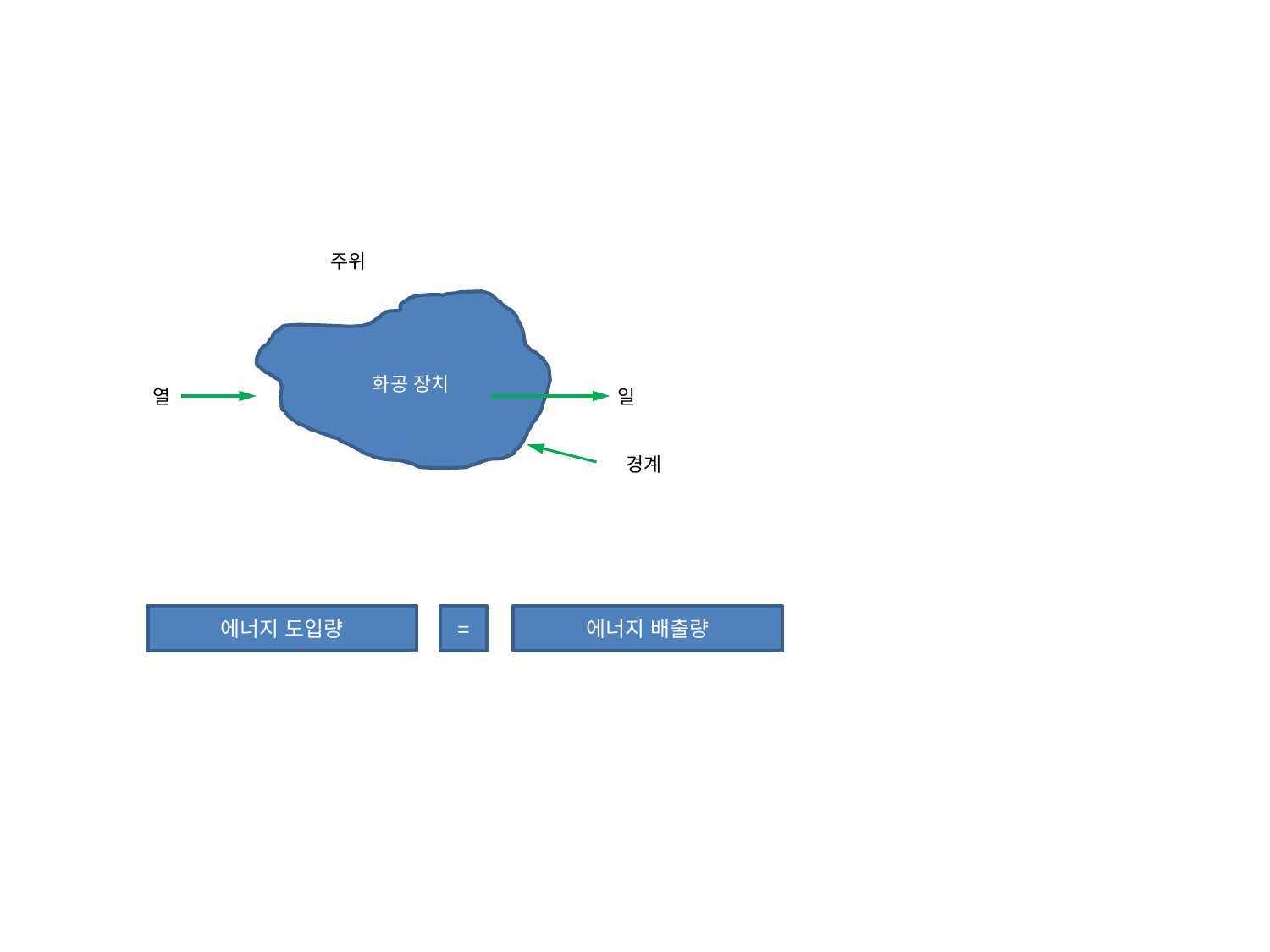

주위

화공 장치
열
일
경계
에너지 도입량
=
에너지 배출량